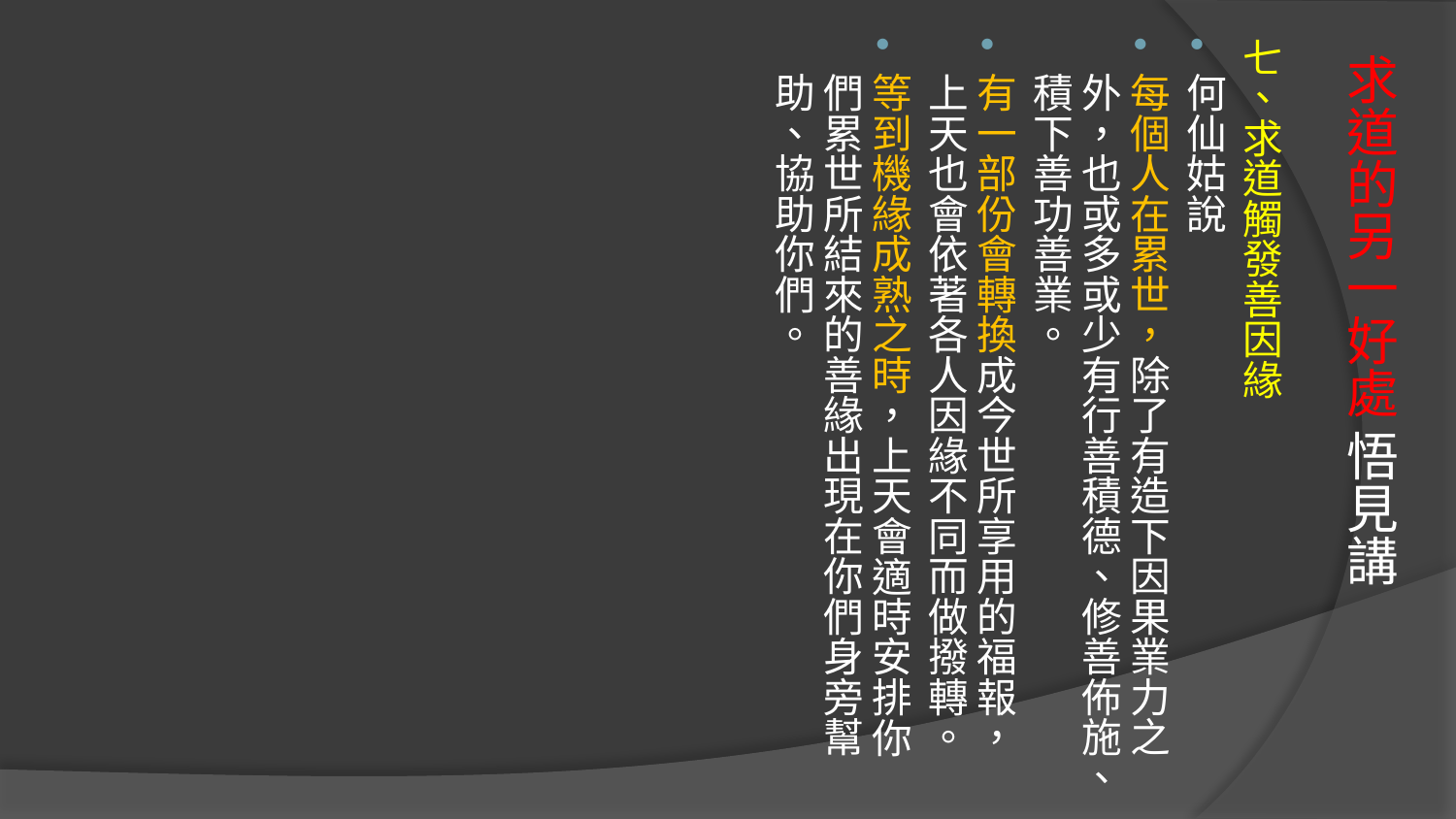

七、求道觸發善因緣
何仙姑說
每個人在累世，除了有造下因果業力之外，也或多或少有行善積德、修善佈施、積下善功善業。
有一部份會轉換成今世所享用的福報，上天也會依著各人因緣不同而做撥轉。
等到機緣成熟之時，上天會適時安排你們累世所結來的善緣出現在你們身旁幫助、協助你們。

# 求道的另一好處 悟見講